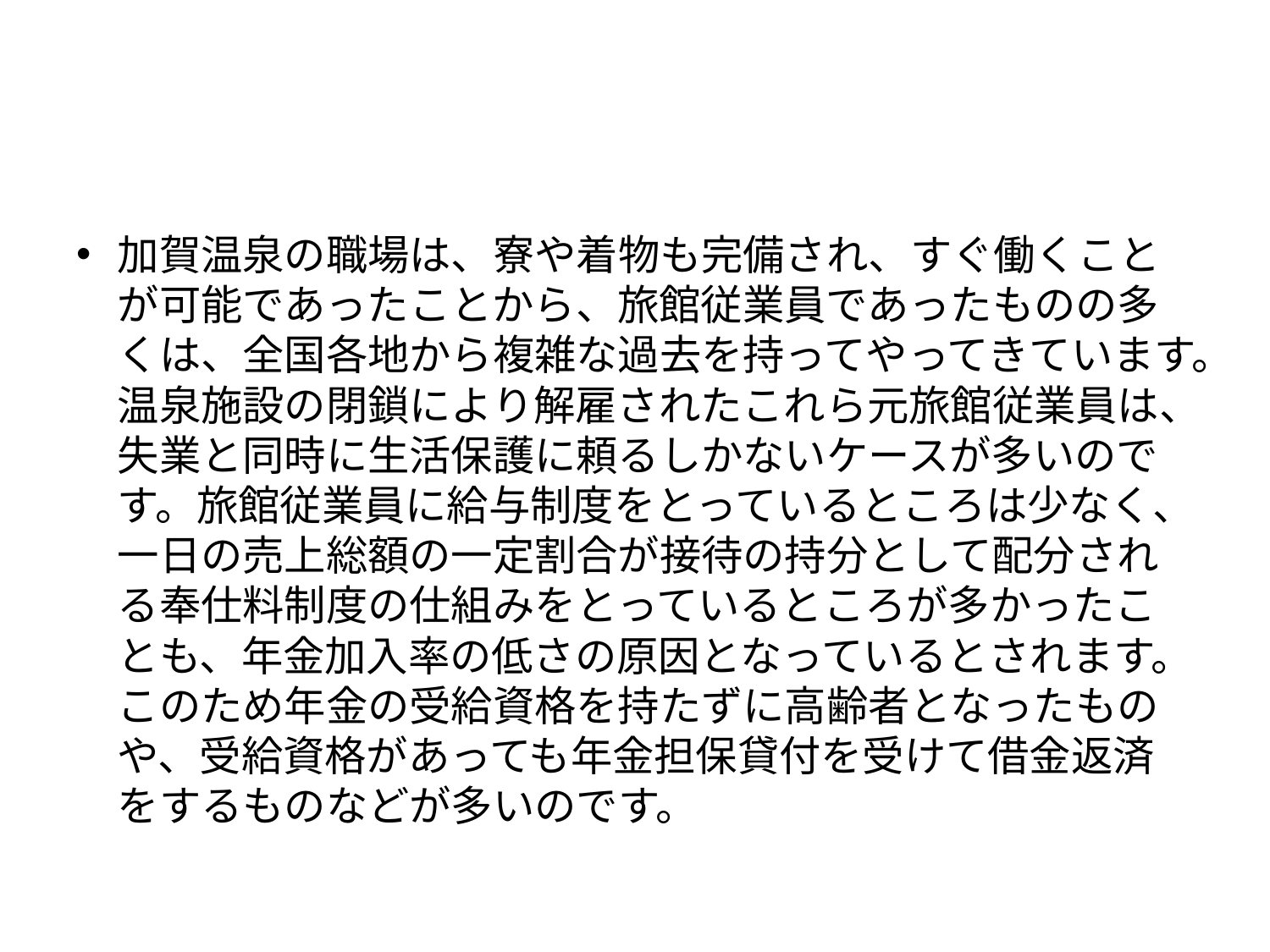

#
加賀温泉の職場は、寮や着物も完備され、すぐ働くことが可能であったことから、旅館従業員であったものの多くは、全国各地から複雑な過去を持ってやってきています。温泉施設の閉鎖により解雇されたこれら元旅館従業員は、失業と同時に生活保護に頼るしかないケースが多いのです。旅館従業員に給与制度をとっているところは少なく、一日の売上総額の一定割合が接待の持分として配分される奉仕料制度の仕組みをとっているところが多かったことも、年金加入率の低さの原因となっているとされます。このため年金の受給資格を持たずに高齢者となったものや、受給資格があっても年金担保貸付を受けて借金返済をするものなどが多いのです。